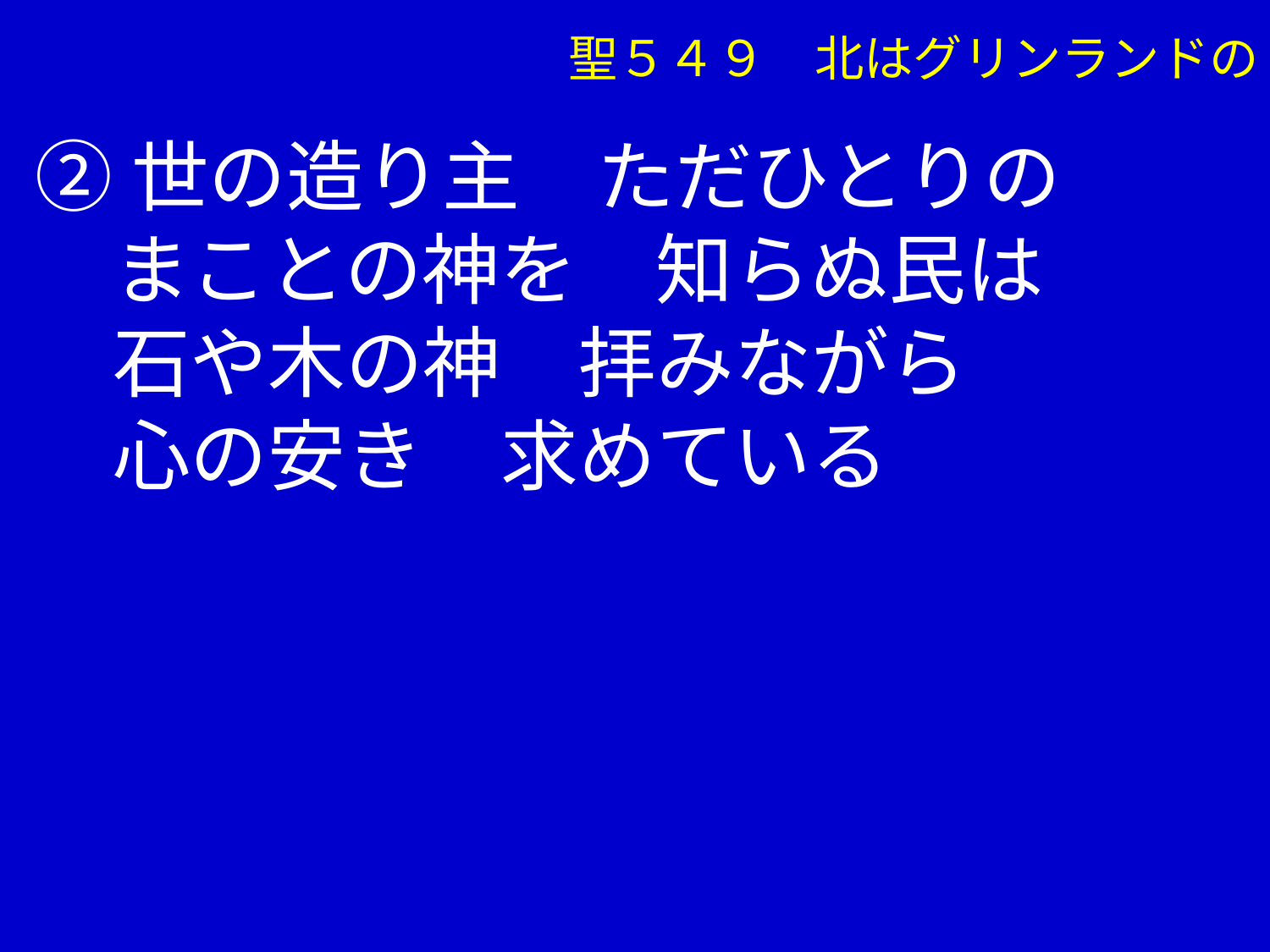

聖５４９　北はグリンランドの
②世の造り主　ただひとりの
　まことの神を　知らぬ民は
　石や木の神　拝みながら
　心の安き　求めている